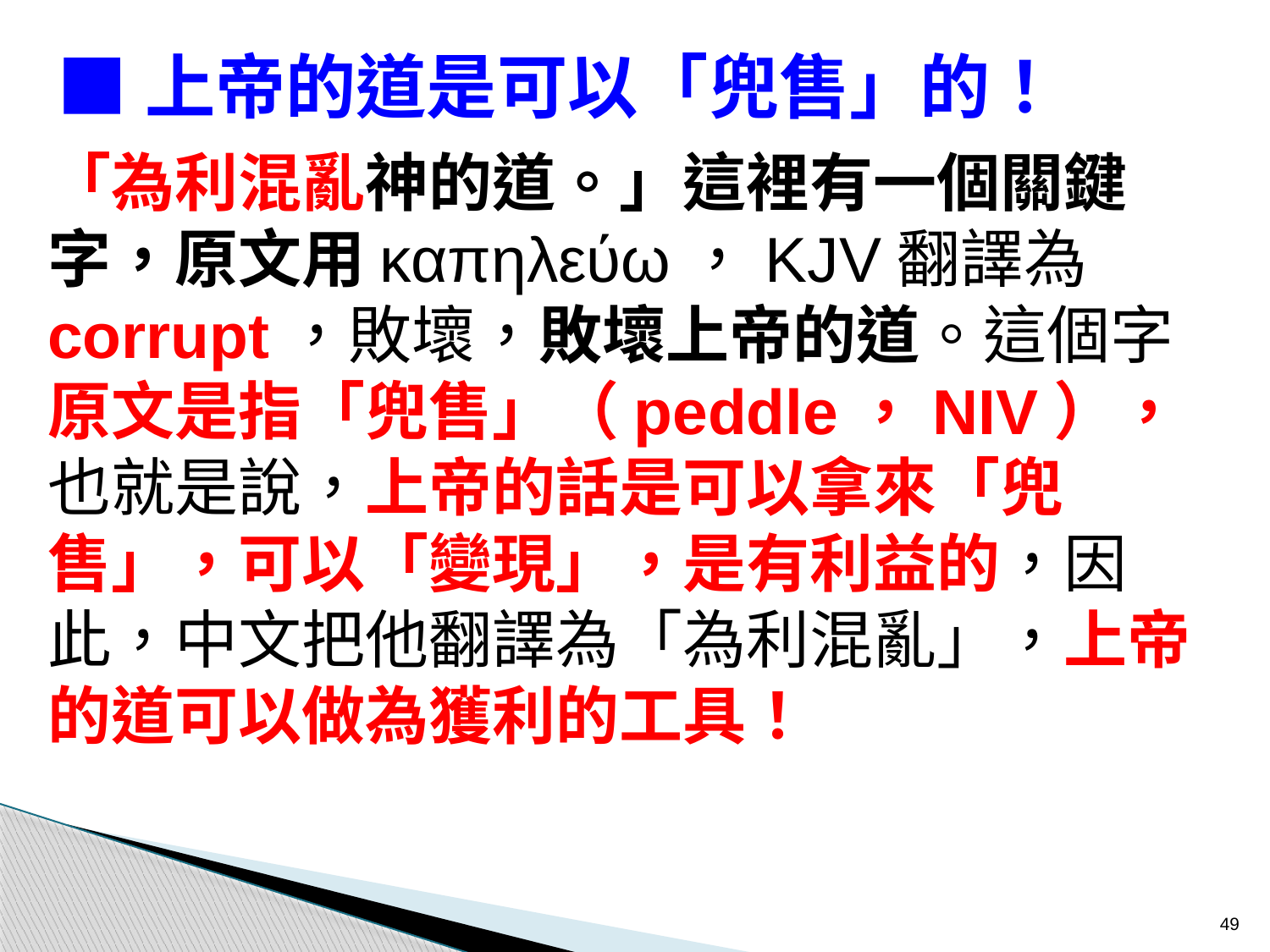

■上帝的道是可以「兜售」的！
「為利混亂神的道。」這裡有一個關鍵字，原文用καπηλεύω，KJV翻譯為corrupt，敗壞，敗壞上帝的道。這個字原文是指「兜售」（peddle，NIV），也就是說，上帝的話是可以拿來「兜售」，可以「變現」，是有利益的，因此，中文把他翻譯為「為利混亂」，上帝的道可以做為獲利的工具！
49